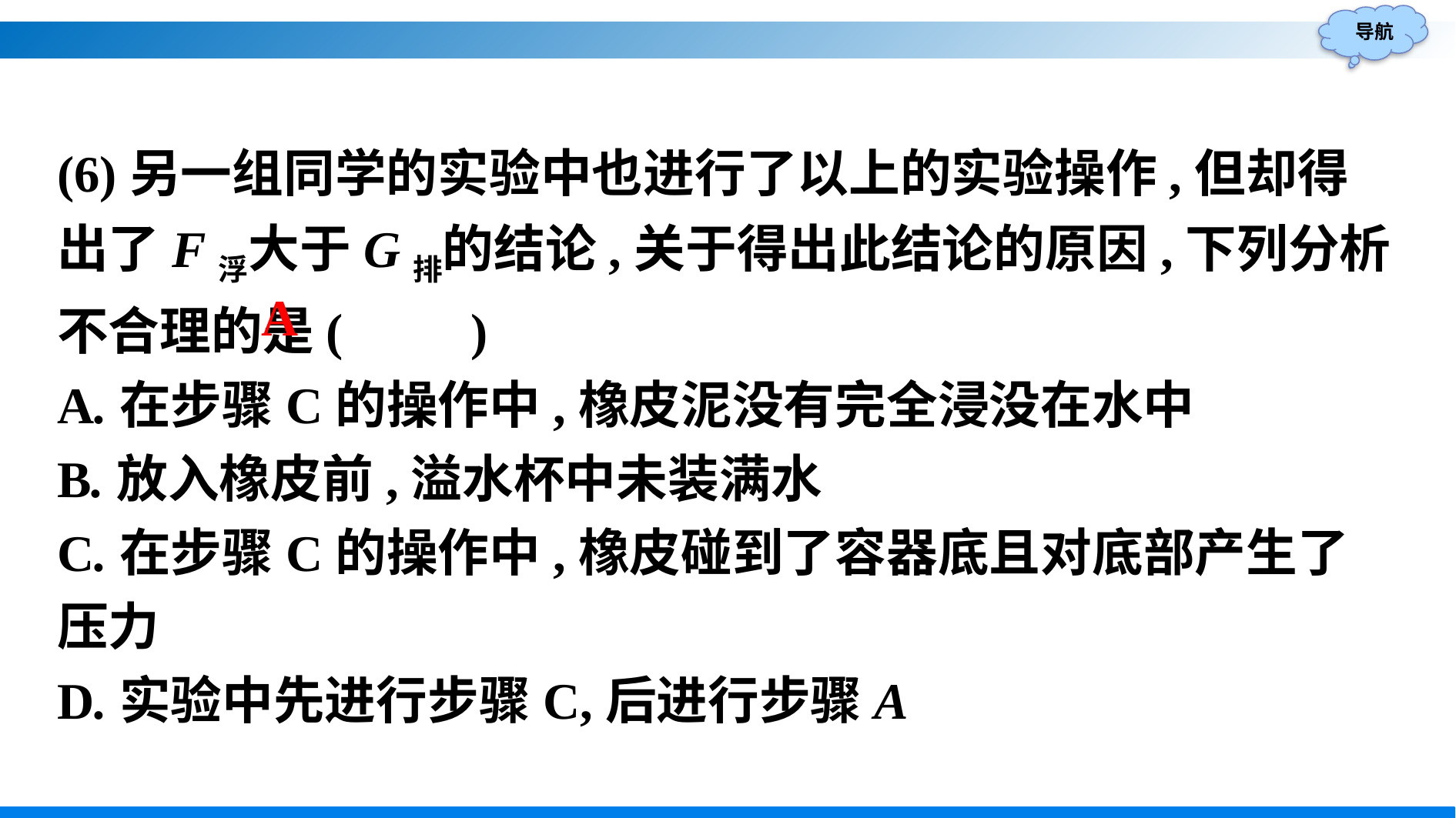

(6)另一组同学的实验中也进行了以上的实验操作,但却得出了F浮大于G排的结论,关于得出此结论的原因,下列分析不合理的是(　　)
A.在步骤C的操作中,橡皮泥没有完全浸没在水中
B.放入橡皮前,溢水杯中未装满水
C.在步骤C的操作中,橡皮碰到了容器底且对底部产生了压力
D.实验中先进行步骤C,后进行步骤A
A